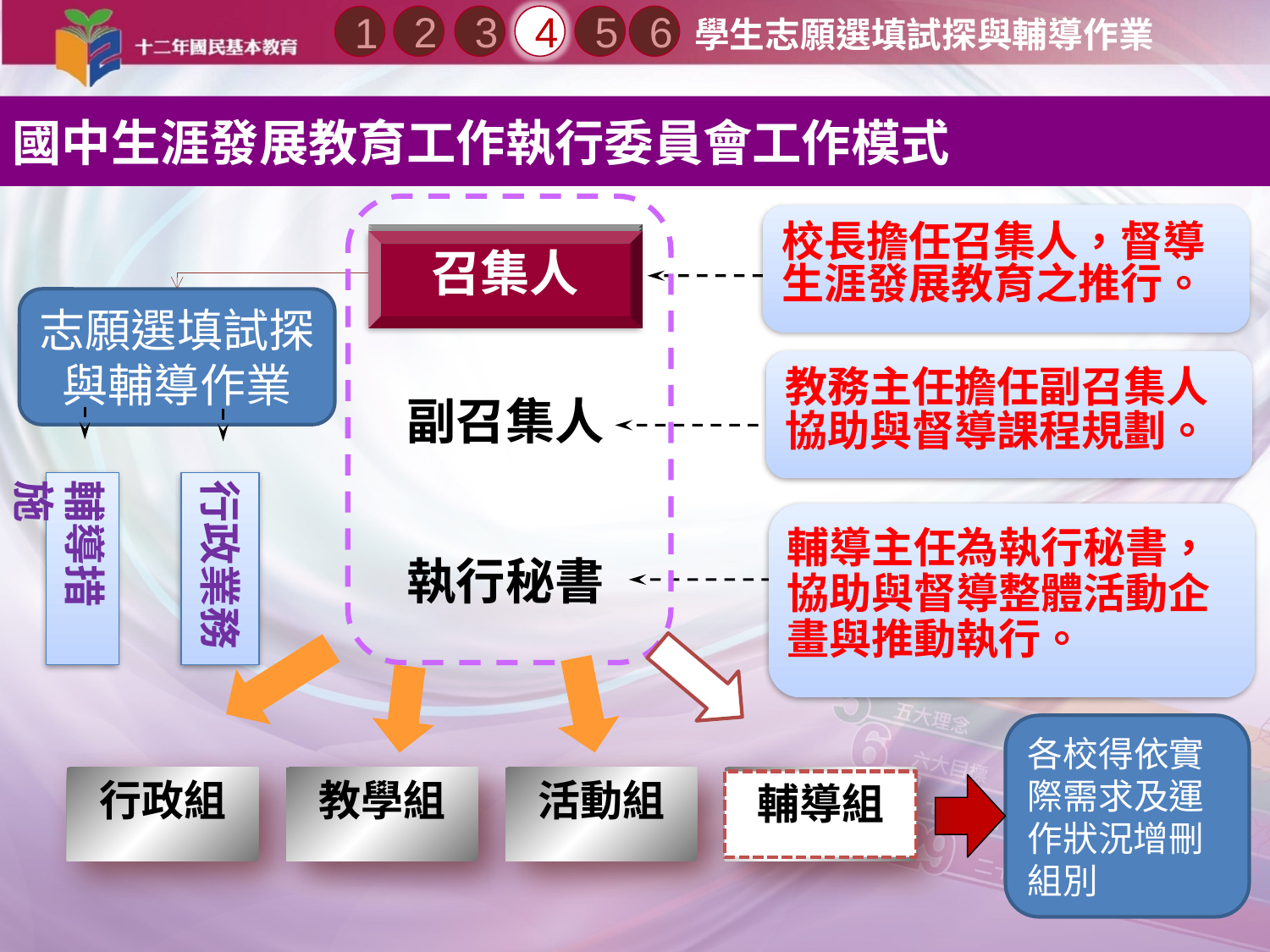

2
3
4
5
6
1
學生志願選填試探與輔導作業
國中生涯發展教育工作執行委員會工作模式

校長擔任召集人，督導生涯發展教育之推行。

召集人

副召集人

執行秘書

行政組
教學組
活動組

輔導組

志願選填試探與輔導作業
教務主任擔任副召集人協助與督導課程規劃。

輔導措施
行政業務

輔導主任為執行秘書，協助與督導整體活動企畫與推動執行。

各校得依實際需求及運作狀況增刪組別